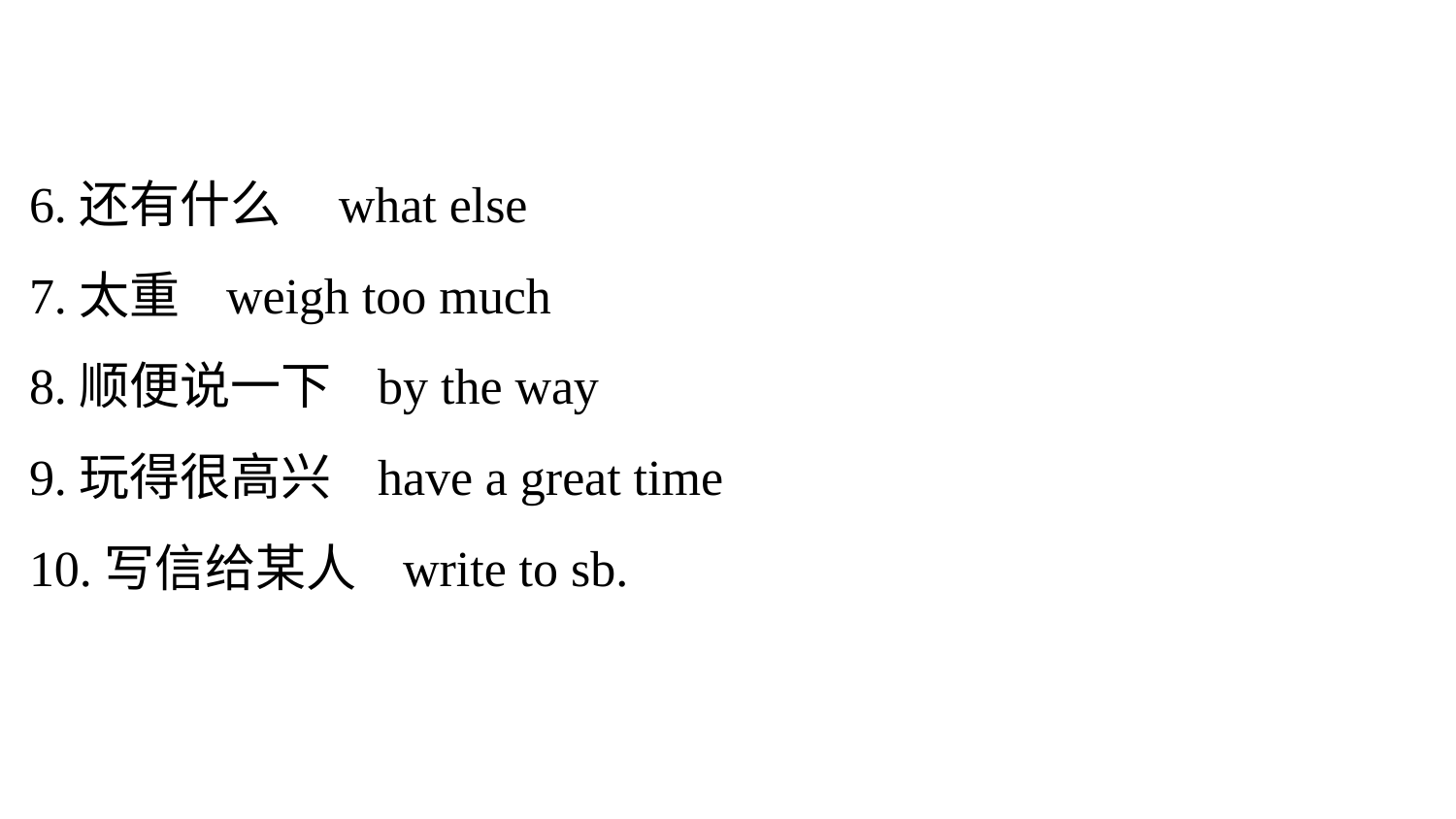

6.还有什么    what else
7.太重   weigh too much
8.顺便说一下   by the way
9.玩得很高兴   have a great time
10.写信给某人   write to sb.